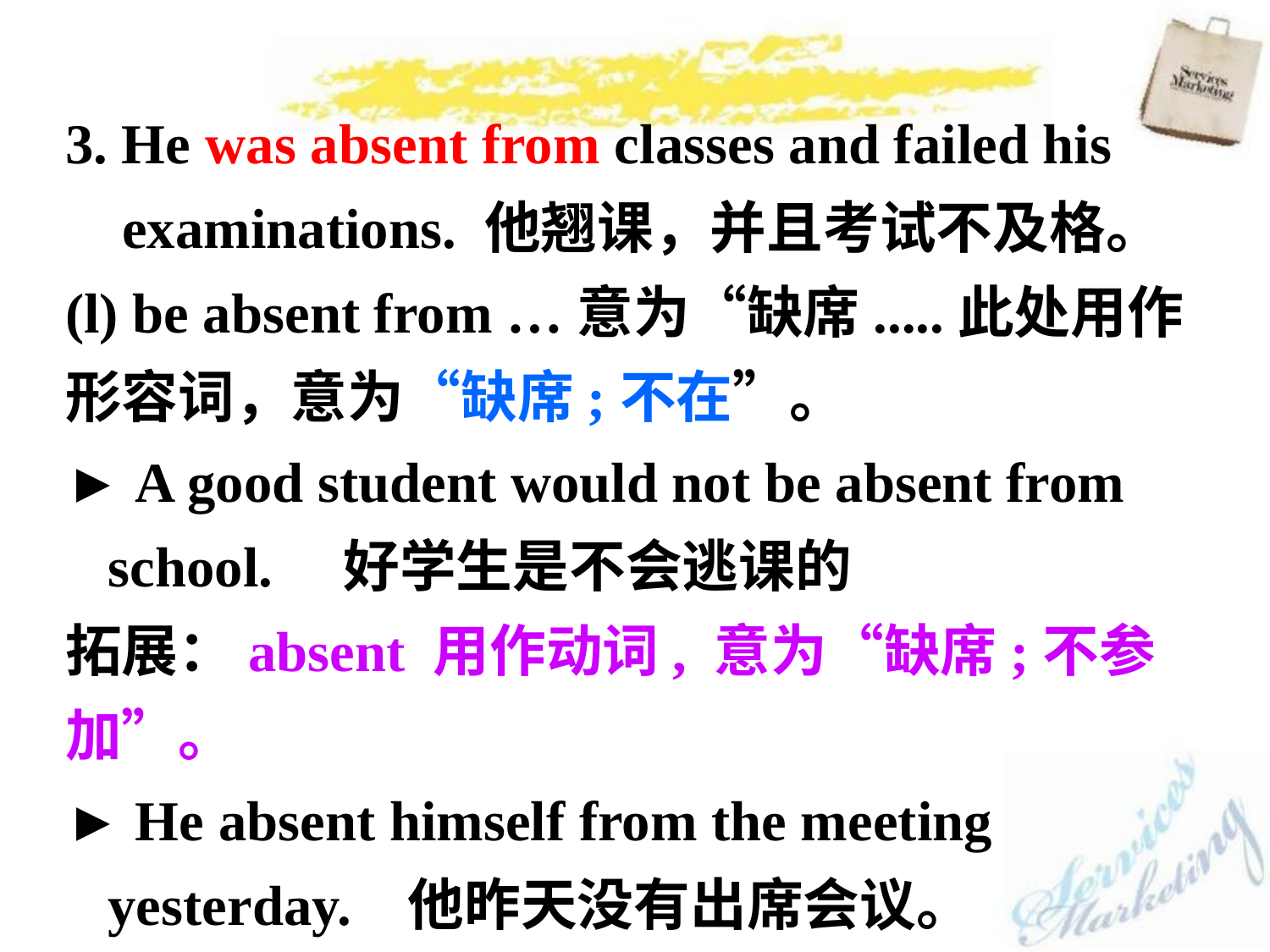

3. He was absent from classes and failed his
    examinations. 他翘课，并且考试不及格。
(l) be absent from …意为“缺席.....此处用作形容词，意为“缺席;不在”。
► A good student would not be absent from
   school.    好学生是不会逃课的
拓展：absent 用作动词, 意为“缺席;不参加”。
► He absent himself from the meeting
   yesterday.   他昨天没有出席会议。